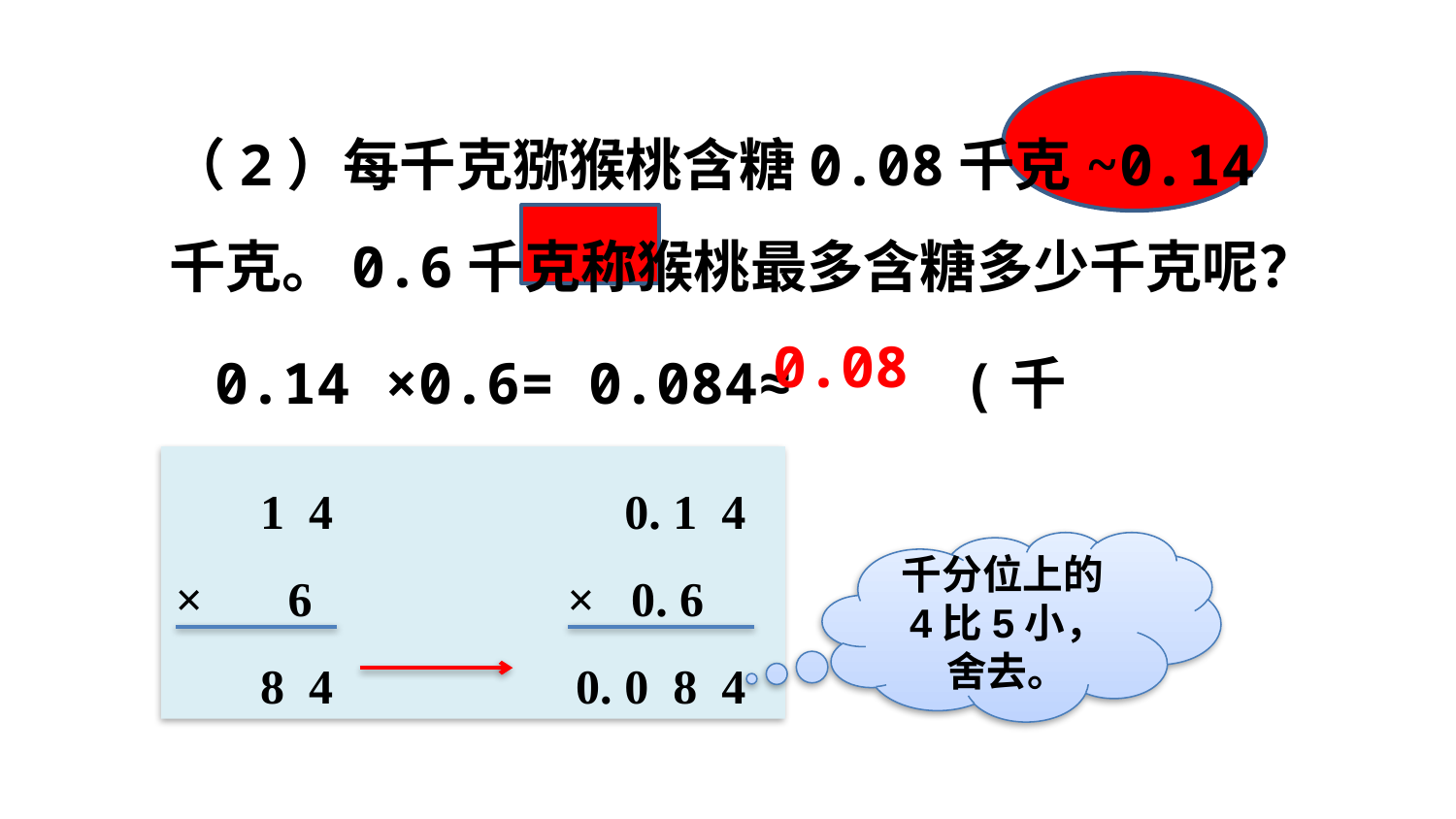

（2）每千克猕猴桃含糖0.08千克~0.14千克。0.6千克称猴桃最多含糖多少千克呢？

0.14 ×0.6= 0.084≈     (千克）
0.08
       1  4                        0. 1  4
×       6                     ×   0. 6
       8  4                    0. 0  8  4
千分位上的4比5小，舍去。